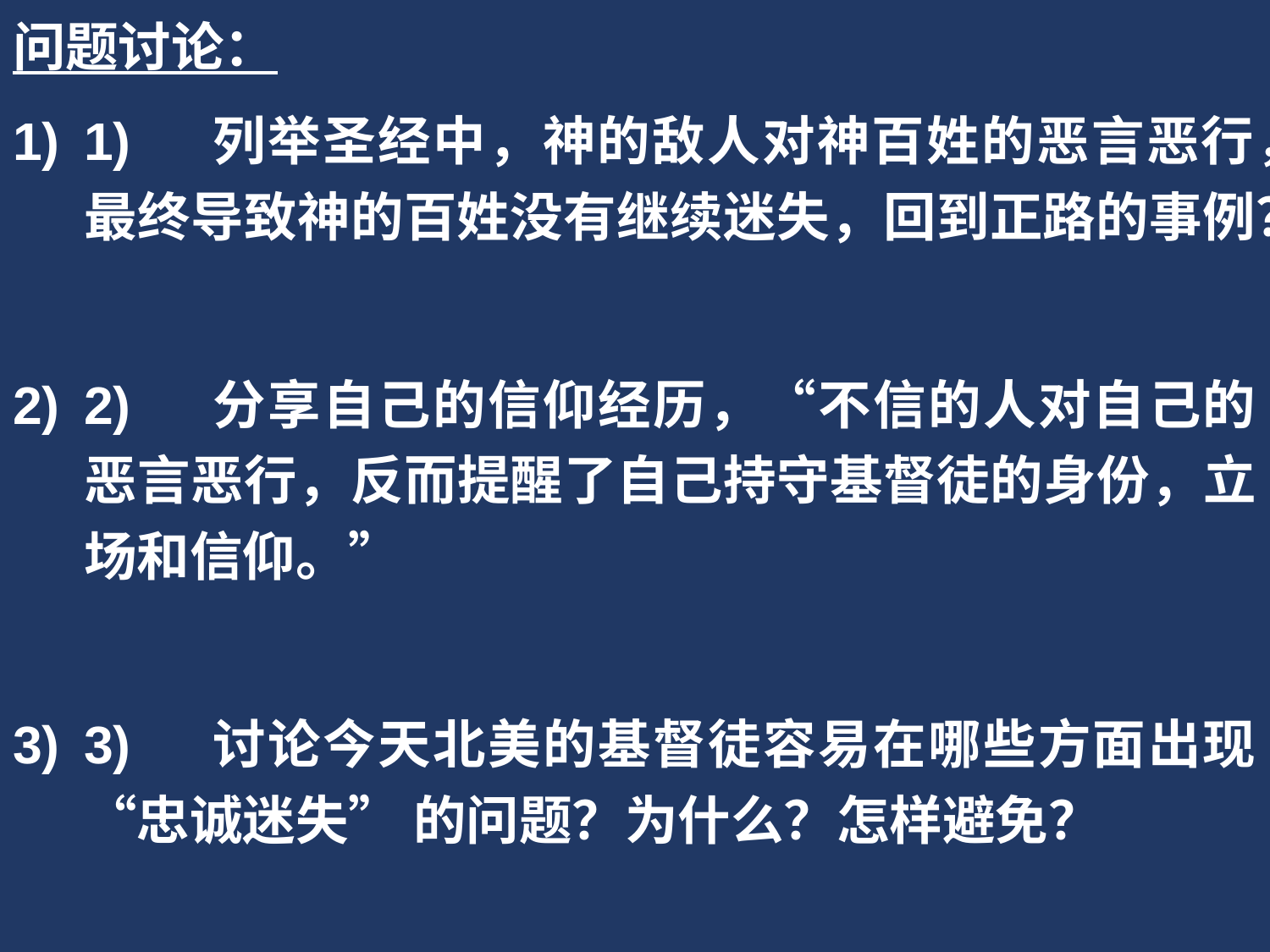

问题讨论：
1)	列举圣经中，神的敌人对神百姓的恶言恶行，最终导致神的百姓没有继续迷失，回到正路的事例？

2)	分享自己的信仰经历，“不信的人对自己的恶言恶行，反而提醒了自己持守基督徒的身份，立场和信仰。”

3)	讨论今天北美的基督徒容易在哪些方面出现 “忠诚迷失” 的问题？为什么？怎样避免？